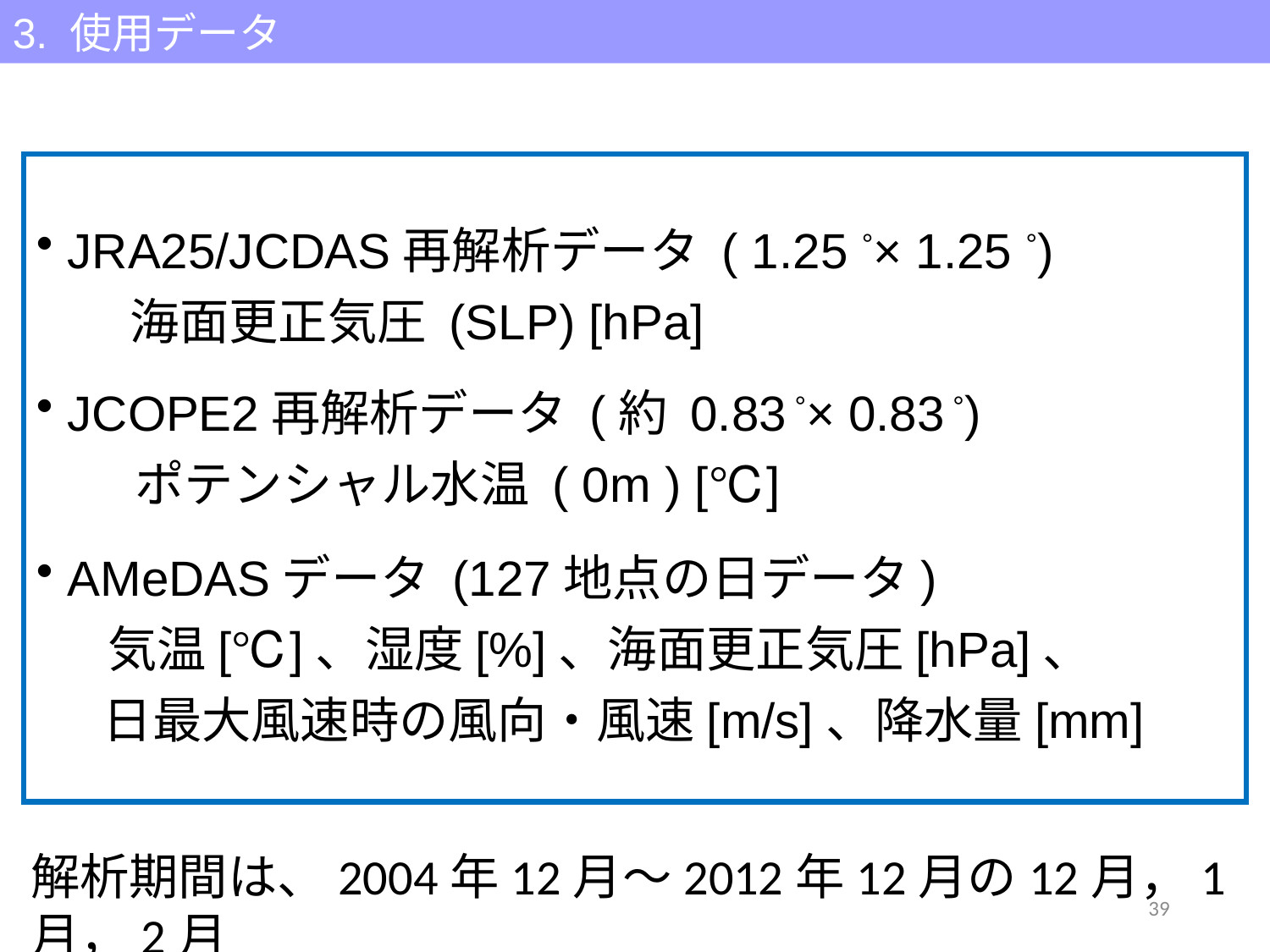

3. 使用データ
 JRA25/JCDAS再解析データ ( 1.25 °× 1.25 °)
   　海面更正気圧 (SLP) [hPa]

 JCOPE2再解析データ (約 0.83 °× 0.83 °)
　　ポテンシャル水温 ( 0m ) [℃]

 AMeDASデータ (127地点の日データ)
　  気温[℃]、湿度[%]、海面更正気圧[hPa]、
     日最大風速時の風向・風速[m/s]、降水量[mm]
解析期間は、2004年12月～2012年12月の12月，1月，2月
39